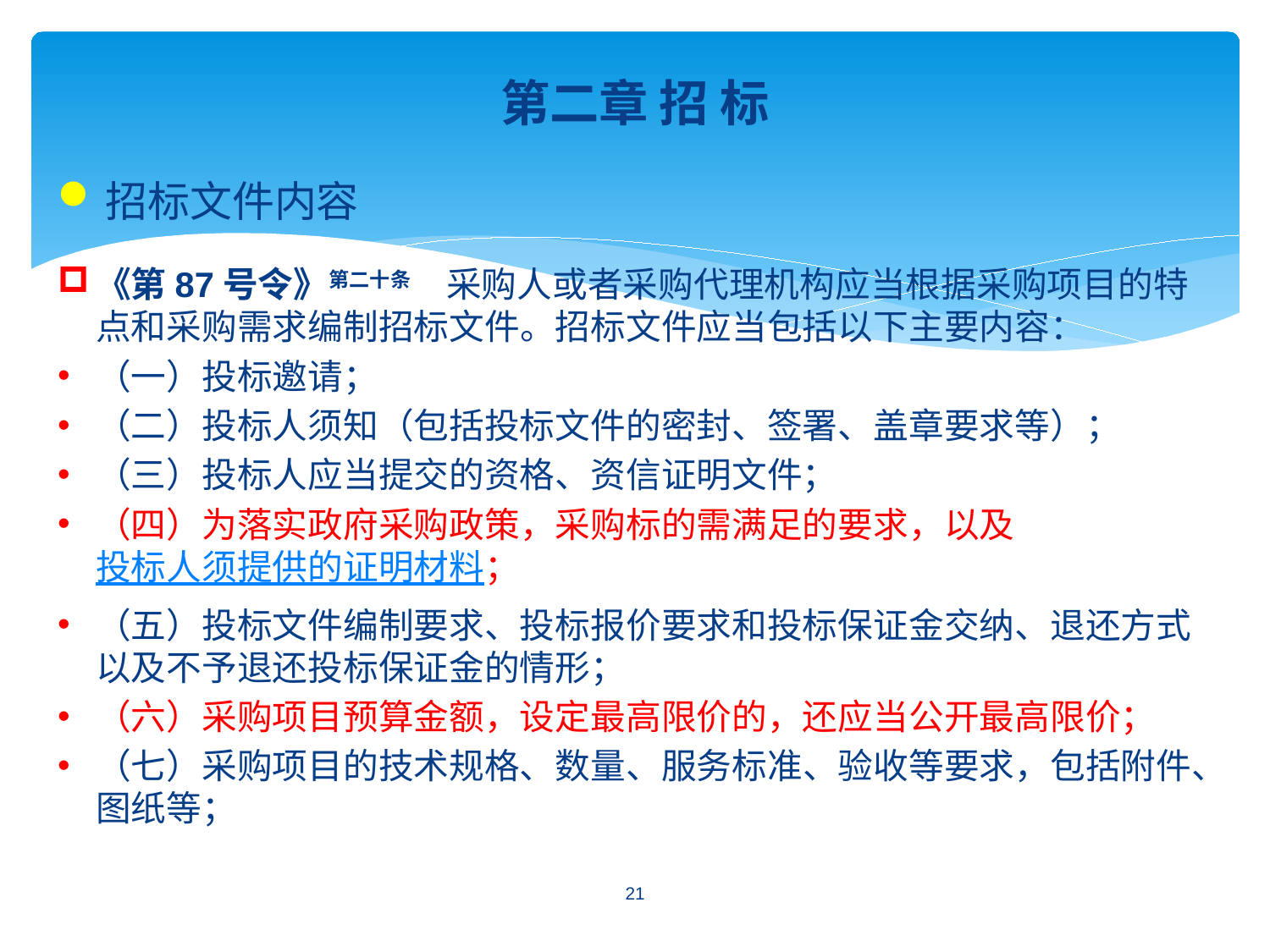

第二章 招 标
招标文件内容
《第87号令》第二十条　采购人或者采购代理机构应当根据采购项目的特点和采购需求编制招标文件。招标文件应当包括以下主要内容：
（一）投标邀请；
（二）投标人须知（包括投标文件的密封、签署、盖章要求等）；
（三）投标人应当提交的资格、资信证明文件；
（四）为落实政府采购政策，采购标的需满足的要求，以及投标人须提供的证明材料；
（五）投标文件编制要求、投标报价要求和投标保证金交纳、退还方式以及不予退还投标保证金的情形；
（六）采购项目预算金额，设定最高限价的，还应当公开最高限价；
（七）采购项目的技术规格、数量、服务标准、验收等要求，包括附件、图纸等；
21